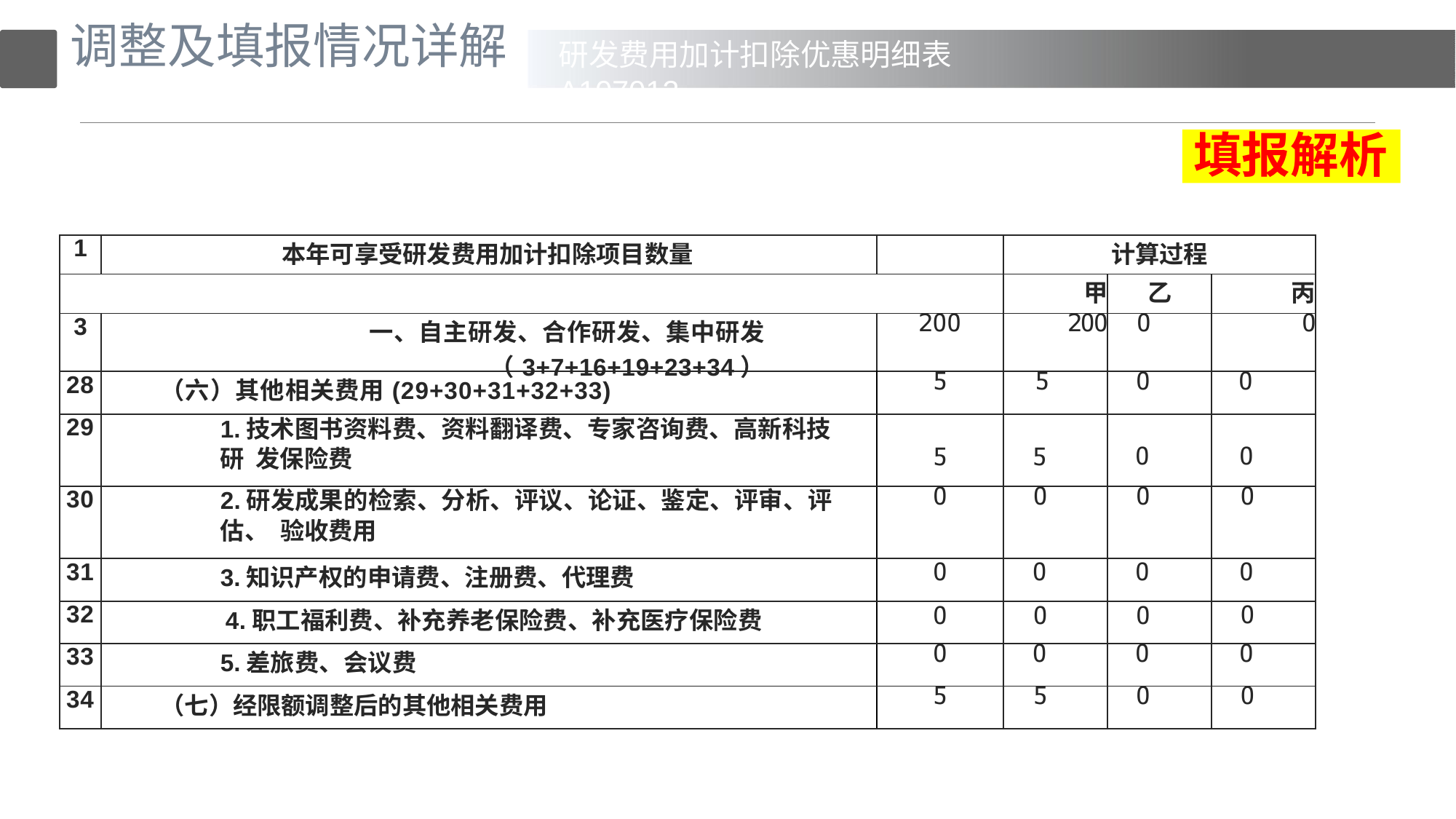

# 调整及填报情况详解

研发费用加计扣除优惠明细表A107012
填报解析
| 1 | 本年可享受研发费用加计扣除项目数量 |  | 计算过程 |  |  |
| --- | --- | --- | --- | --- | --- |
|  |  |  | 甲 | 乙 | 丙 |
| 3 | 一、自主研发、合作研发、集中研发（3+7+16+19+23+34） | 200 | 200 | 0 | 0 |
| 28 | （六）其他相关费用(29+30+31+32+33) | 5 | 5 | 0 | 0 |
| 29 | 1.技术图书资料费、资料翻译费、专家咨询费、高新科技研 发保险费 | 5 | 5 | 0 | 0 |
| 30 | 2.研发成果的检索、分析、评议、论证、鉴定、评审、评估、 验收费用 | 0 | 0 | 0 | 0 |
| 31 | 3.知识产权的申请费、注册费、代理费 | 0 | 0 | 0 | 0 |
| 32 | 4.职工福利费、补充养老保险费、补充医疗保险费 | 0 | 0 | 0 | 0 |
| 33 | 5.差旅费、会议费 | 0 | 0 | 0 | 0 |
| 34 | （七）经限额调整后的其他相关费用 | 5 | 5 | 0 | 0 |